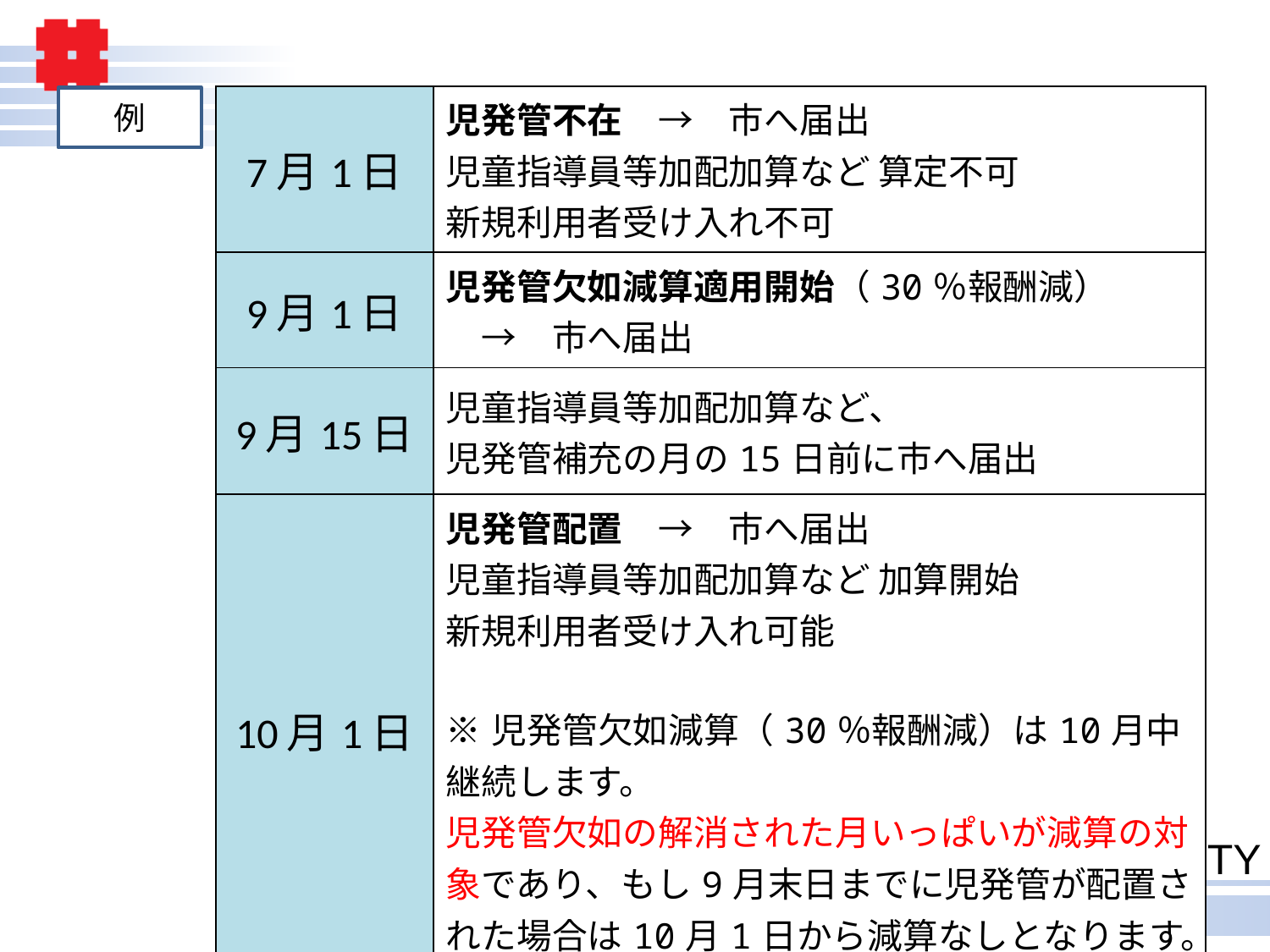

| 7月1日 | 児発管不在　→　市へ届出 児童指導員等加配加算など 算定不可 新規利用者受け入れ不可 |
| --- | --- |
| 9月1日 | 児発管欠如減算適用開始（30％報酬減） 　→　市へ届出 |
| 9月15日 | 児童指導員等加配加算など、 児発管補充の月の15日前に市へ届出 |
| 10月1日 | 児発管配置　→　市へ届出 児童指導員等加配加算など 加算開始 新規利用者受け入れ可能 ※児発管欠如減算（30％報酬減）は10月中継続します。 児発管欠如の解消された月いっぱいが減算の対象であり、もし9月末日までに児発管が配置された場合は10月1日から減算なしとなります。 |
| 11月1日 | 児発管欠如減算適用なし |
例